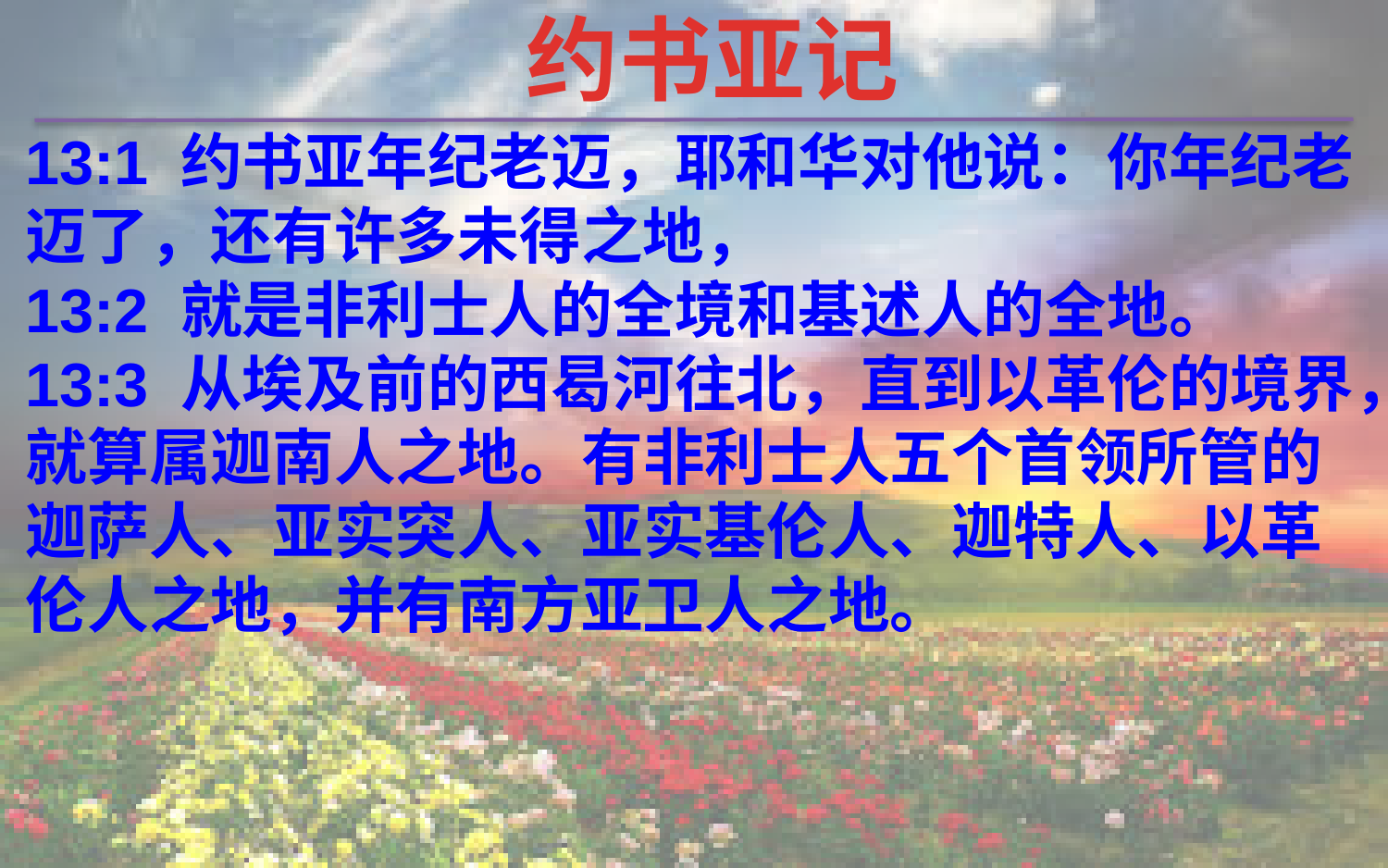

约书亚记
13:1 约书亚年纪老迈，耶和华对他说：你年纪老迈了，还有许多未得之地，
13:2 就是非利士人的全境和基述人的全地。
13:3 从埃及前的西曷河往北，直到以革伦的境界，就算属迦南人之地。有非利士人五个首领所管的迦萨人、亚实突人、亚实基伦人、迦特人、以革伦人之地，并有南方亚卫人之地。